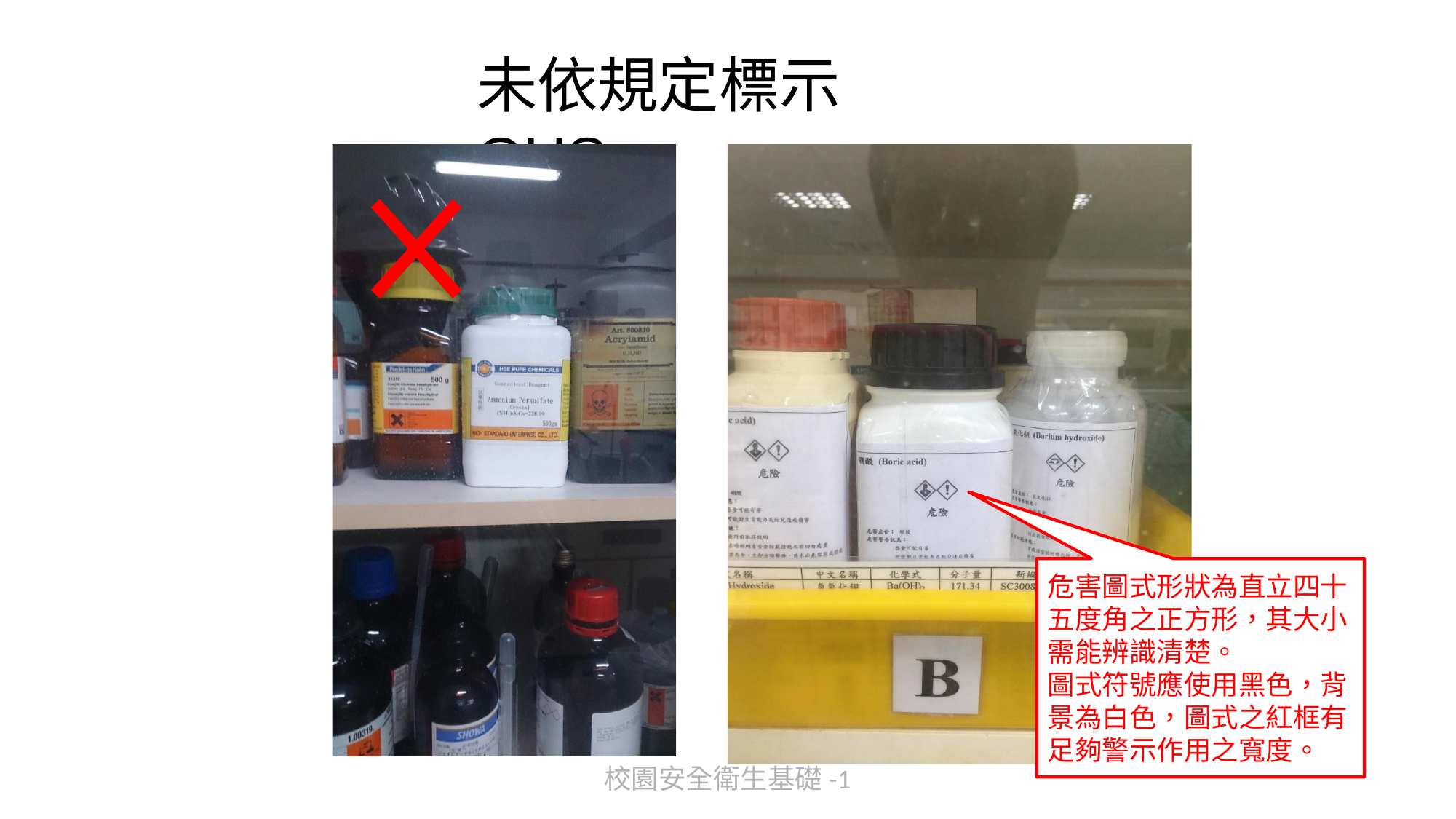

# 未依規定標示GHS

危害圖式形狀為直立四十五度角之正方形，其大小需能辨識清楚。
圖式符號應使用黑色，背景為白色，圖式之紅框有足夠警示作用之寬度。
校園安全衛生基礎-1
290